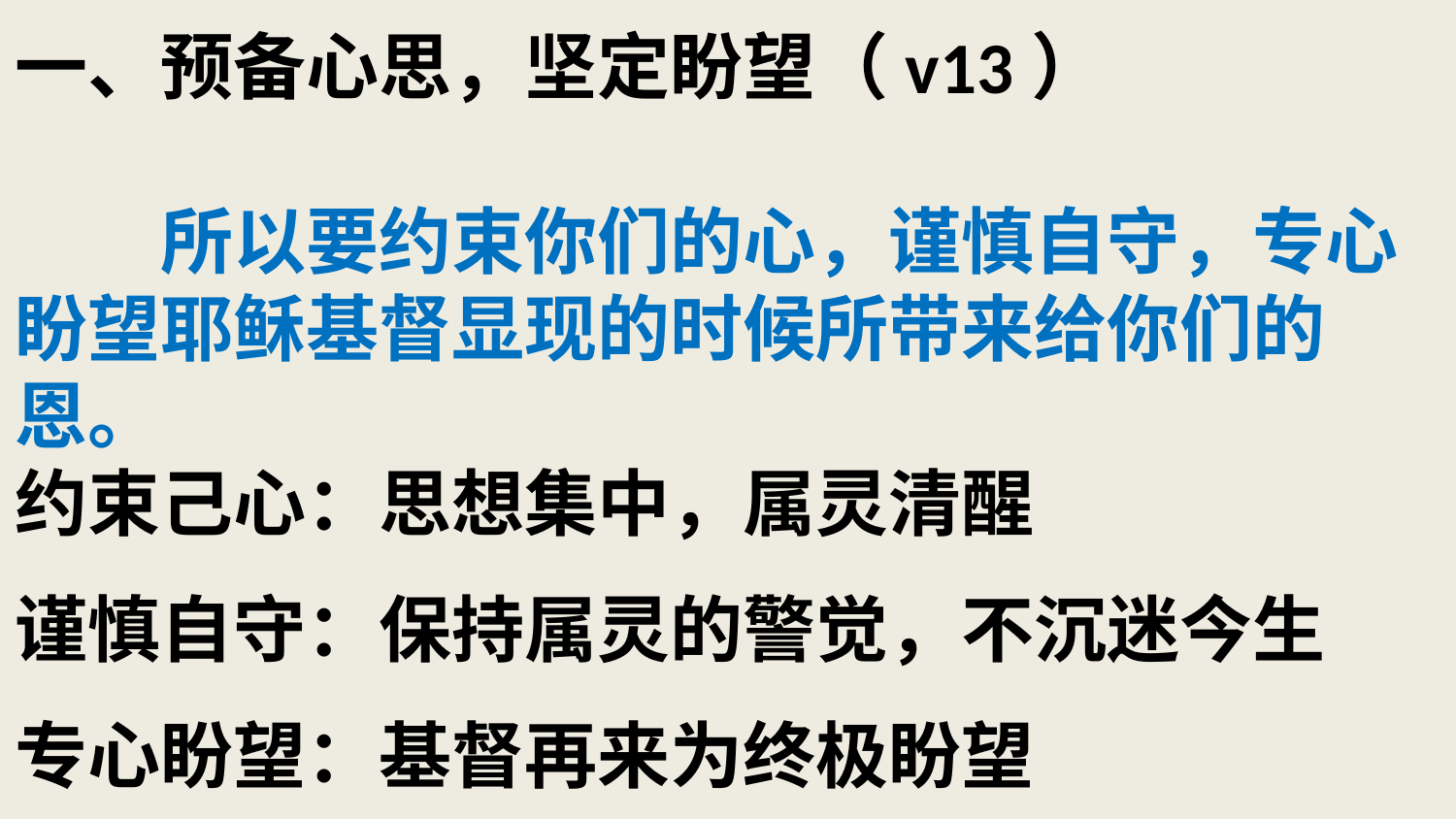

# 一、预备心思，坚定盼望（v13） 所以要约束你们的心，谨慎自守，专心盼望耶稣基督显现的时候所带来给你们的恩。 约束己心：思想集中，属灵清醒 谨慎自守：保持属灵的警觉，不沉迷今生 专心盼望：基督再来为终极盼望